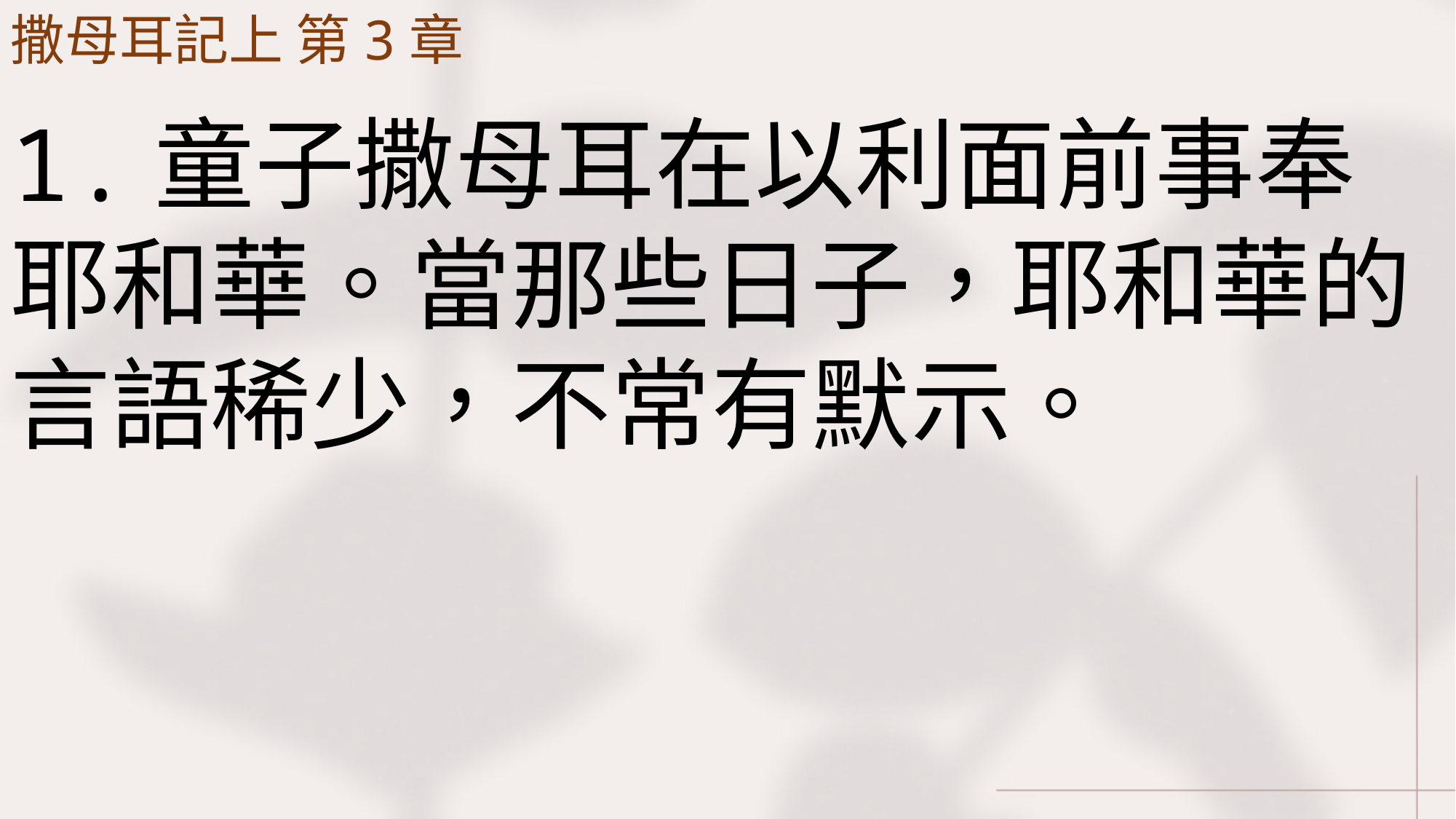

撒母耳記上 第3章
1.童子撒母耳在以利面前事奉耶和華。當那些日子，耶和華的言語稀少，不常有默示。